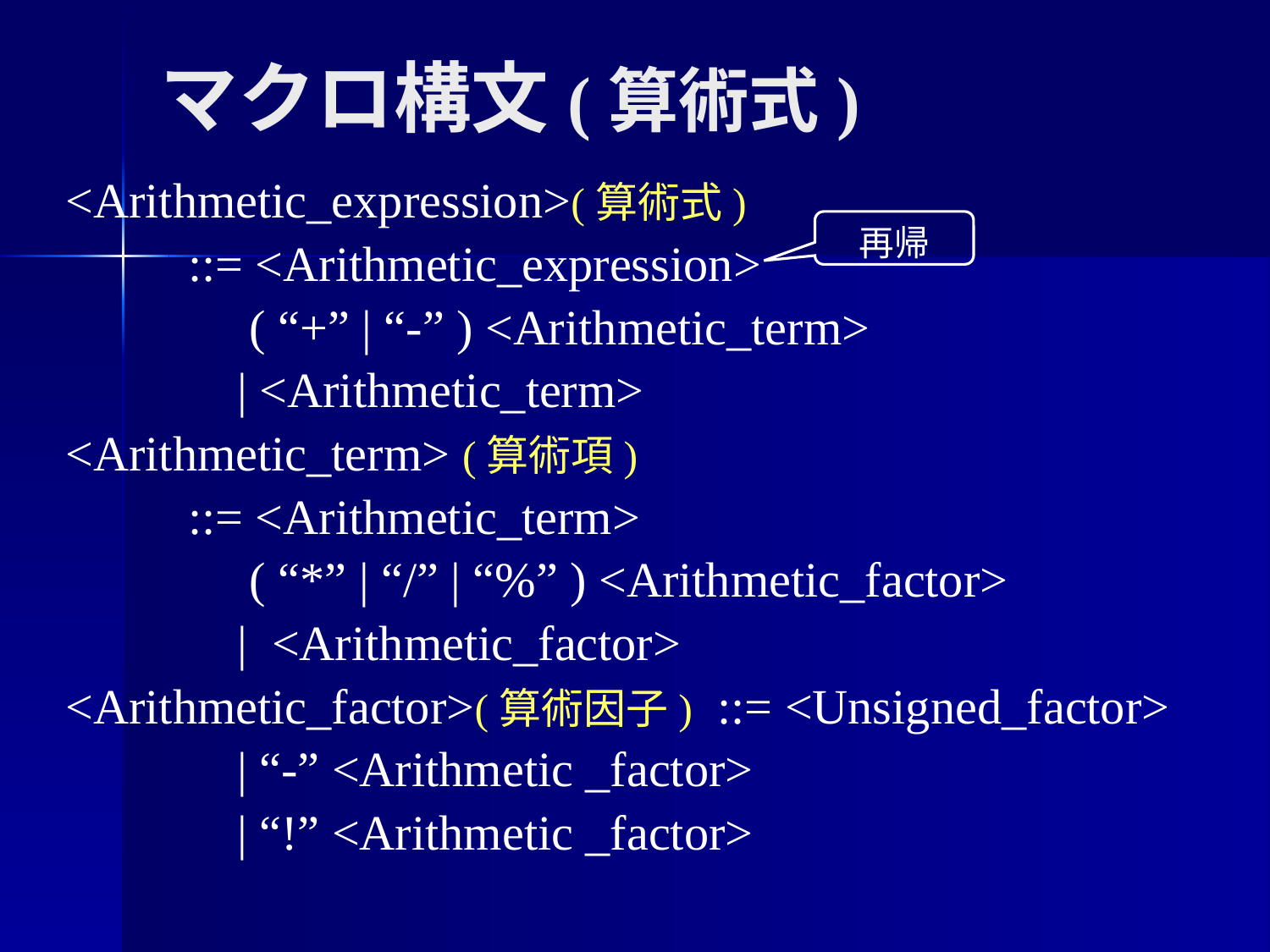

マクロ構文(算術式)
<Arithmetic_expression>(算術式)
          ::= <Arithmetic_expression>
               ( “+” | “-” ) <Arithmetic_term>
              | <Arithmetic_term>
<Arithmetic_term> (算術項)
          ::= <Arithmetic_term>
               ( “*” | “/” | “%” ) <Arithmetic_factor>
              |  <Arithmetic_factor>
<Arithmetic_factor>(算術因子)  ::= <Unsigned_factor>
              | “-” <Arithmetic _factor>
              | “!” <Arithmetic _factor>
再帰